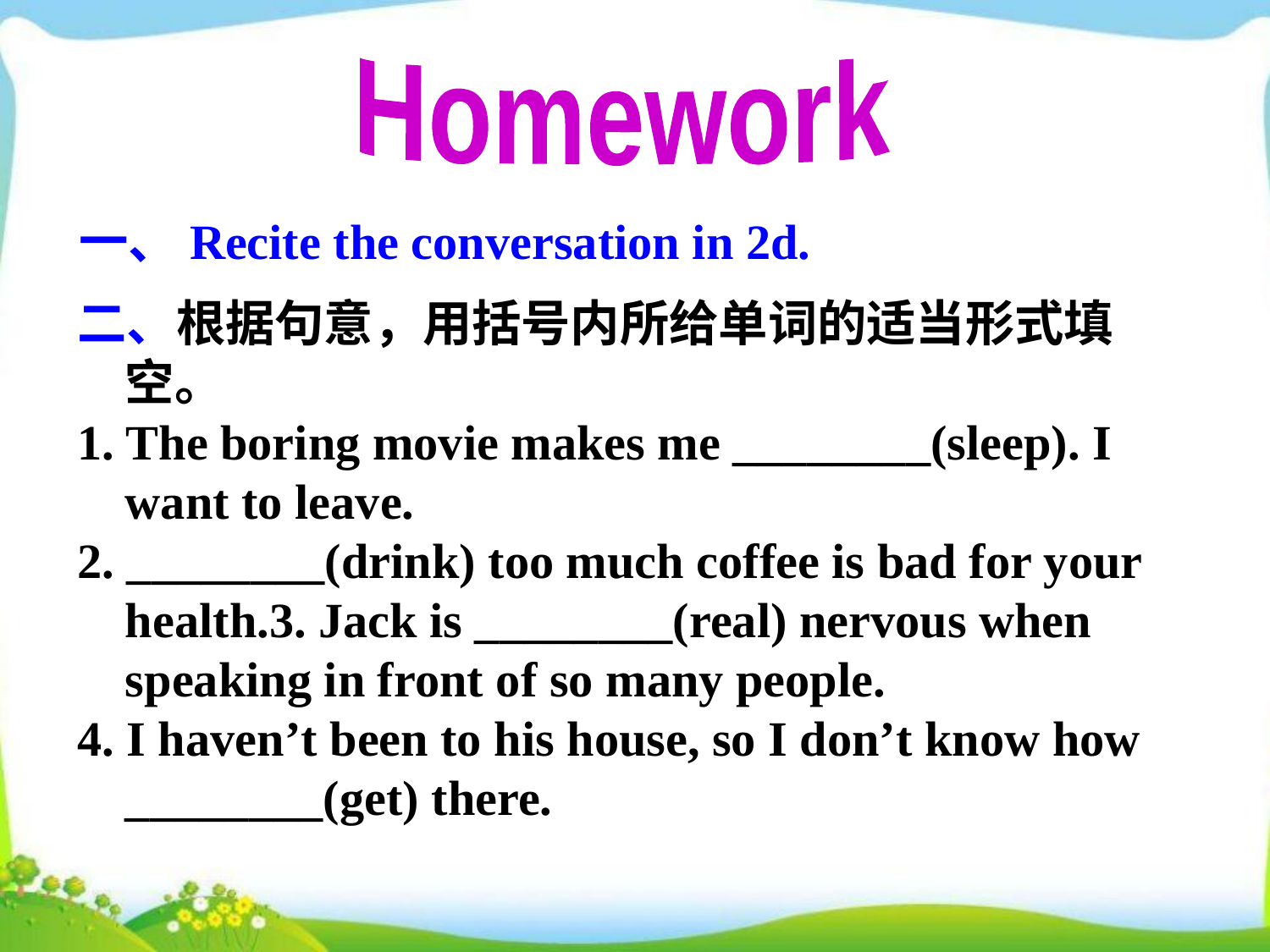

Homework
一、Recite the conversation in 2d.
二、根据句意，用括号内所给单词的适当形式填空。
1. The boring movie makes me ________(sleep). I want to leave.
2. ________(drink) too much coffee is bad for your health.3. Jack is ________(real) nervous when speaking in front of so many people.
4. I haven’t been to his house, so I don’t know how ________(get) there.